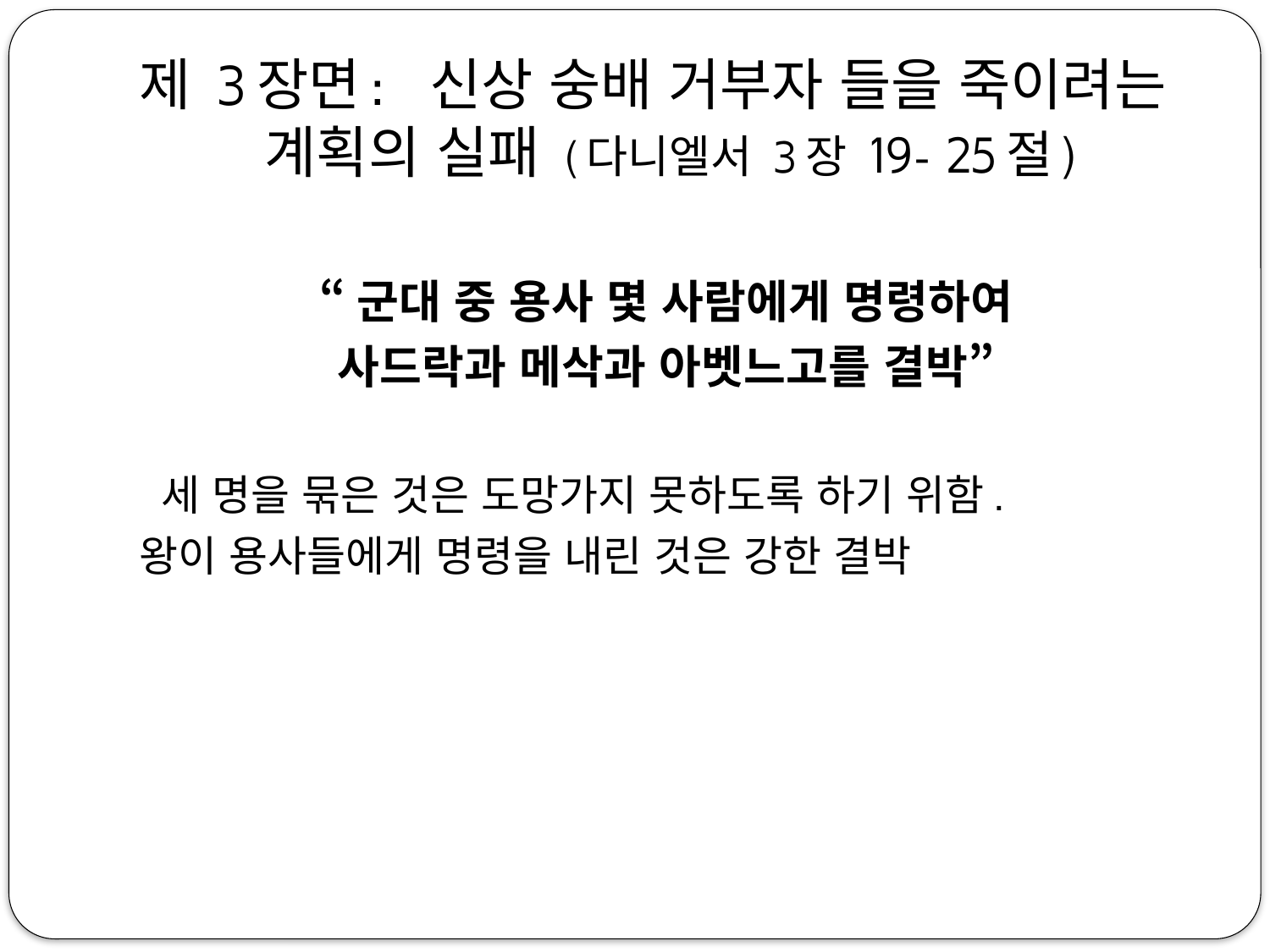

# 제 3장면:  신상 숭배 거부자 들을 죽이려는 계획의 실패 (다니엘서 3장 19- 25절)

“군대 중 용사 몇 사람에게 명령하여
사드락과 메삭과 아벳느고를 결박”

 세 명을 묶은 것은 도망가지 못하도록 하기 위함.
왕이 용사들에게 명령을 내린 것은 강한 결박